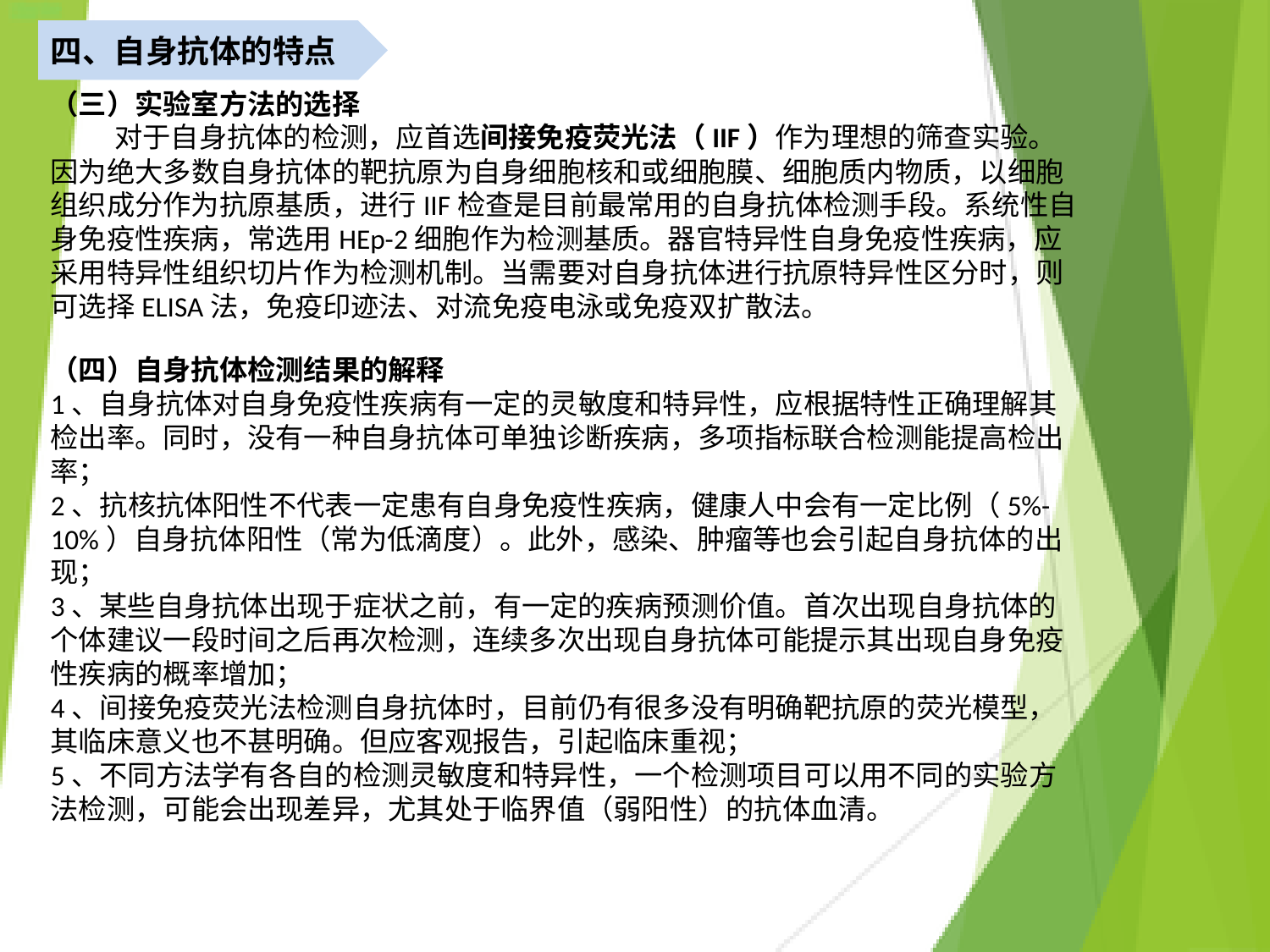

四、自身抗体的特点
（三）实验室方法的选择
         对于自身抗体的检测，应首选间接免疫荧光法（IIF）作为理想的筛查实验。因为绝大多数自身抗体的靶抗原为自身细胞核和或细胞膜、细胞质内物质，以细胞组织成分作为抗原基质，进行IIF检查是目前最常用的自身抗体检测手段。系统性自身免疫性疾病，常选用HEp-2细胞作为检测基质。器官特异性自身免疫性疾病，应采用特异性组织切片作为检测机制。当需要对自身抗体进行抗原特异性区分时，则可选择ELISA法，免疫印迹法、对流免疫电泳或免疫双扩散法。

（四）自身抗体检测结果的解释
1、自身抗体对自身免疫性疾病有一定的灵敏度和特异性，应根据特性正确理解其检出率。同时，没有一种自身抗体可单独诊断疾病，多项指标联合检测能提高检出率；
2、抗核抗体阳性不代表一定患有自身免疫性疾病，健康人中会有一定比例（5%-10%）自身抗体阳性（常为低滴度）。此外，感染、肿瘤等也会引起自身抗体的出现；
3、某些自身抗体出现于症状之前，有一定的疾病预测价值。首次出现自身抗体的个体建议一段时间之后再次检测，连续多次出现自身抗体可能提示其出现自身免疫性疾病的概率增加；
4、间接免疫荧光法检测自身抗体时，目前仍有很多没有明确靶抗原的荧光模型，其临床意义也不甚明确。但应客观报告，引起临床重视；
5、不同方法学有各自的检测灵敏度和特异性，一个检测项目可以用不同的实验方法检测，可能会出现差异，尤其处于临界值（弱阳性）的抗体血清。